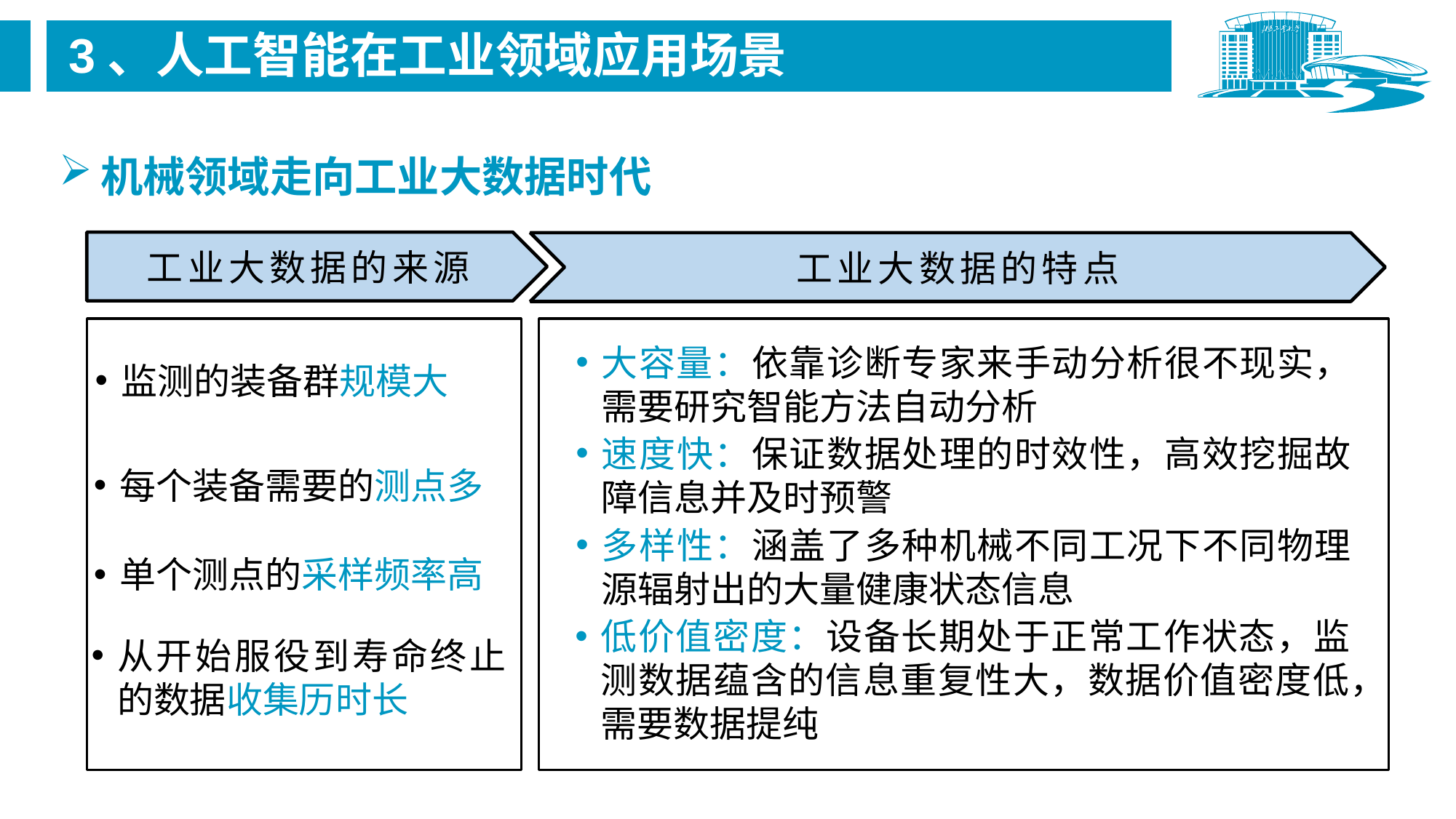

3、人工智能在工业领域应用场景
机械领域走向工业大数据时代
工业大数据的来源
工业大数据的特点

大容量：依靠诊断专家来手动分析很不现实，需要研究智能方法自动分析
监测的装备群规模大
速度快：保证数据处理的时效性，高效挖掘故障信息并及时预警
每个装备需要的测点多
多样性：涵盖了多种机械不同工况下不同物理源辐射出的大量健康状态信息
单个测点的采样频率高
低价值密度：设备长期处于正常工作状态，监测数据蕴含的信息重复性大，数据价值密度低，需要数据提纯
从开始服役到寿命终止的数据收集历时长